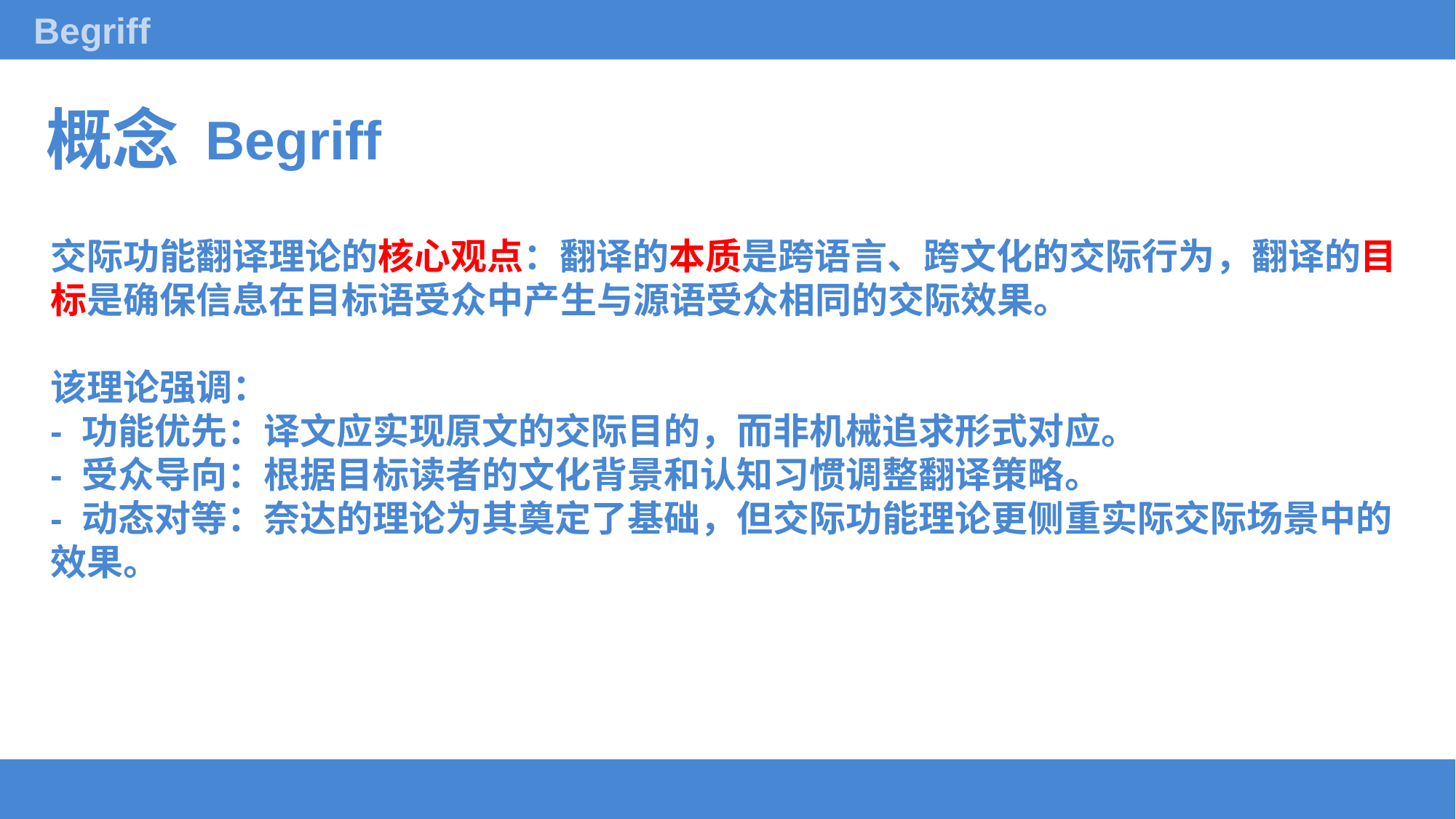

Begriff
概念
Begriff

交际功能翻译理论的核心观点：翻译的本质是跨语言、跨文化的交际行为，翻译的目标是确保信息在目标语受众中产生与源语受众相同的交际效果。

该理论强调：
- 功能优先：译文应实现原文的交际目的，而非机械追求形式对应。
- 受众导向：根据目标读者的文化背景和认知习惯调整翻译策略。
- 动态对等：奈达的理论为其奠定了基础，但交际功能理论更侧重实际交际场景中的效果。